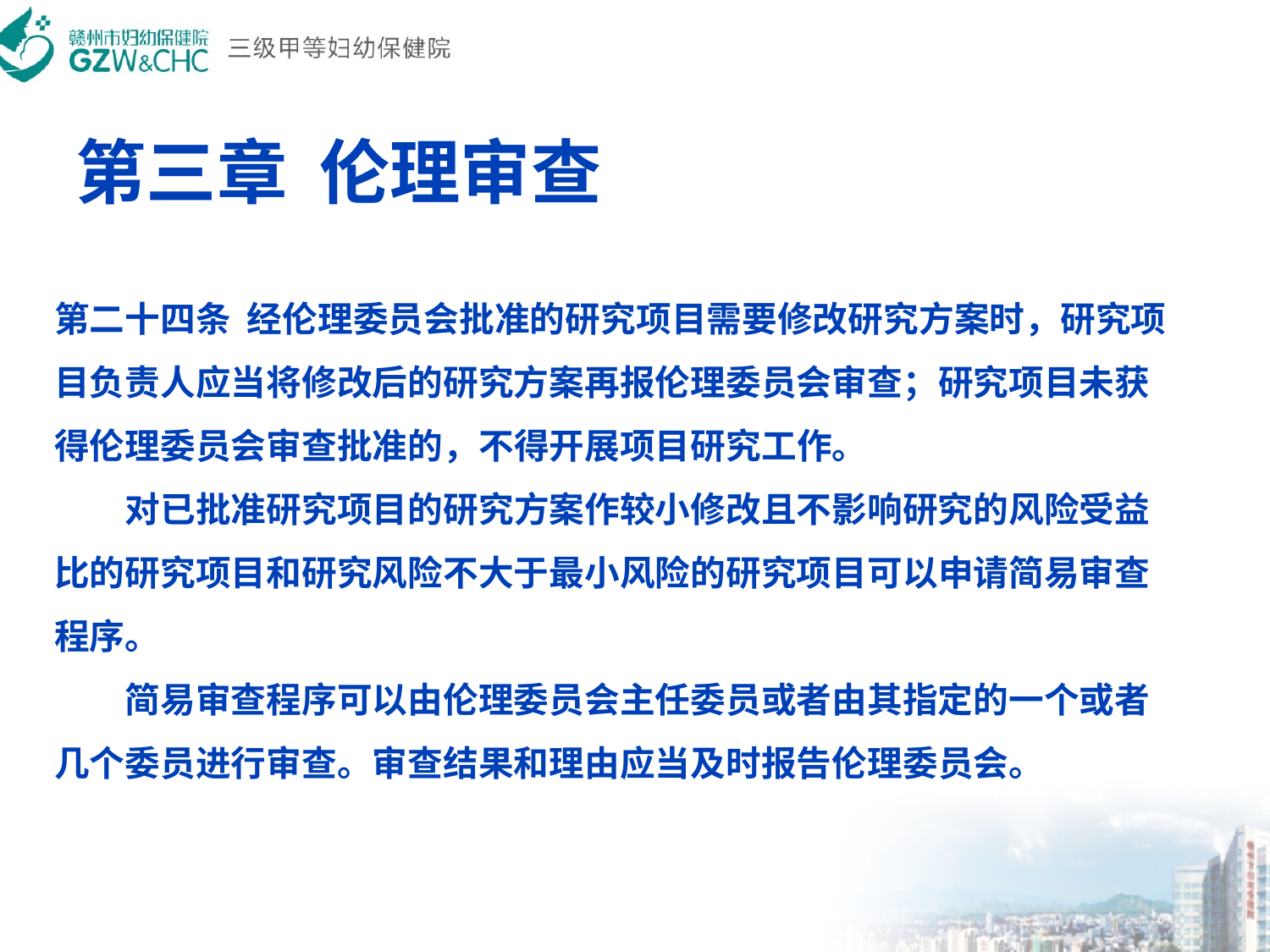

# 第三章  伦理审查

第二十四条  经伦理委员会批准的研究项目需要修改研究方案时，研究项目负责人应当将修改后的研究方案再报伦理委员会审查；研究项目未获得伦理委员会审查批准的，不得开展项目研究工作。
　　对已批准研究项目的研究方案作较小修改且不影响研究的风险受益比的研究项目和研究风险不大于最小风险的研究项目可以申请简易审查程序。
　　简易审查程序可以由伦理委员会主任委员或者由其指定的一个或者几个委员进行审查。审查结果和理由应当及时报告伦理委员会。